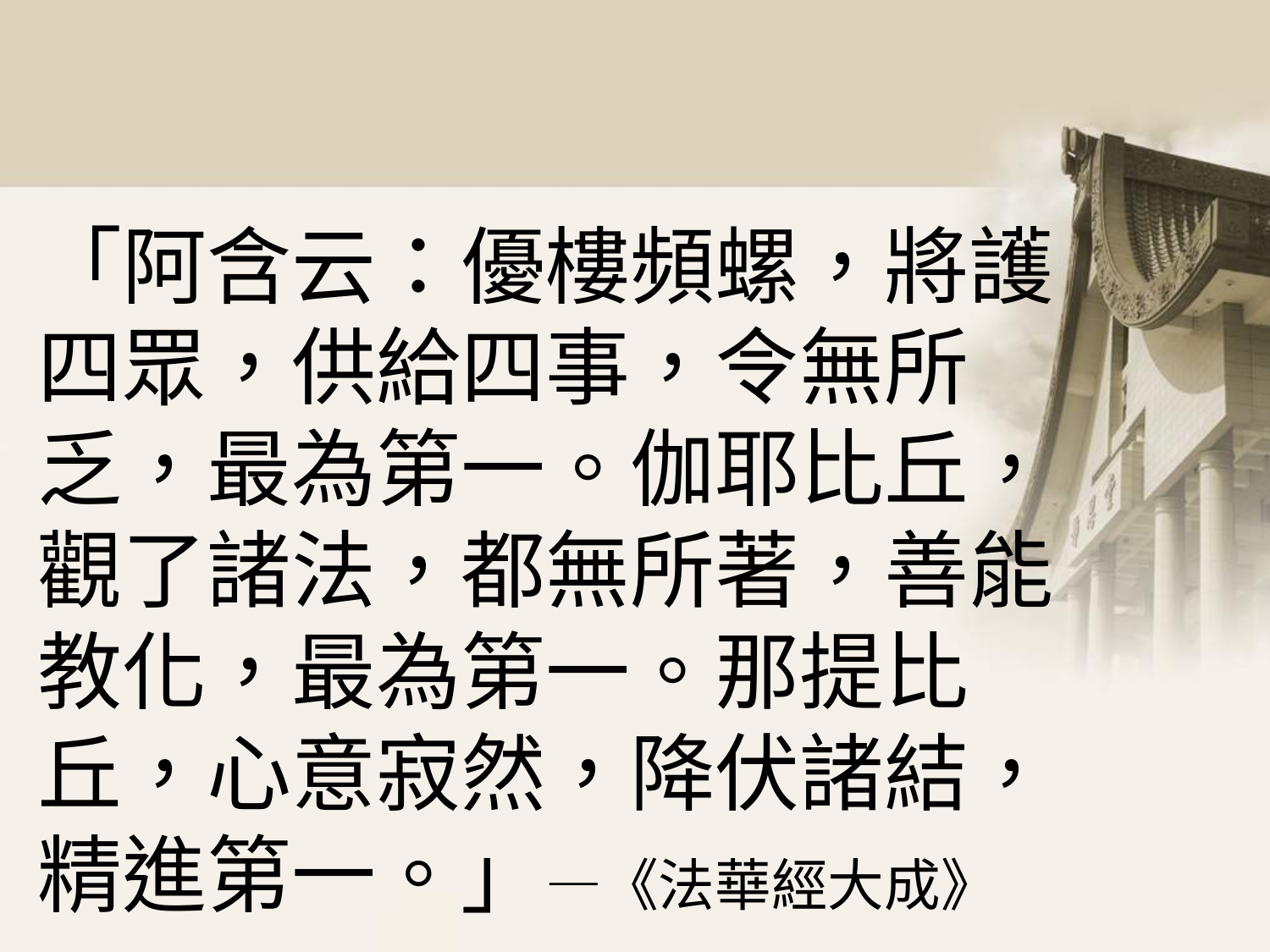

#
「阿含云：優樓頻螺，將護四眾，供給四事，令無所乏，最為第一。伽耶比丘，觀了諸法，都無所著，善能教化，最為第一。那提比丘，心意寂然，降伏諸結，精進第一。」—《法華經大成》